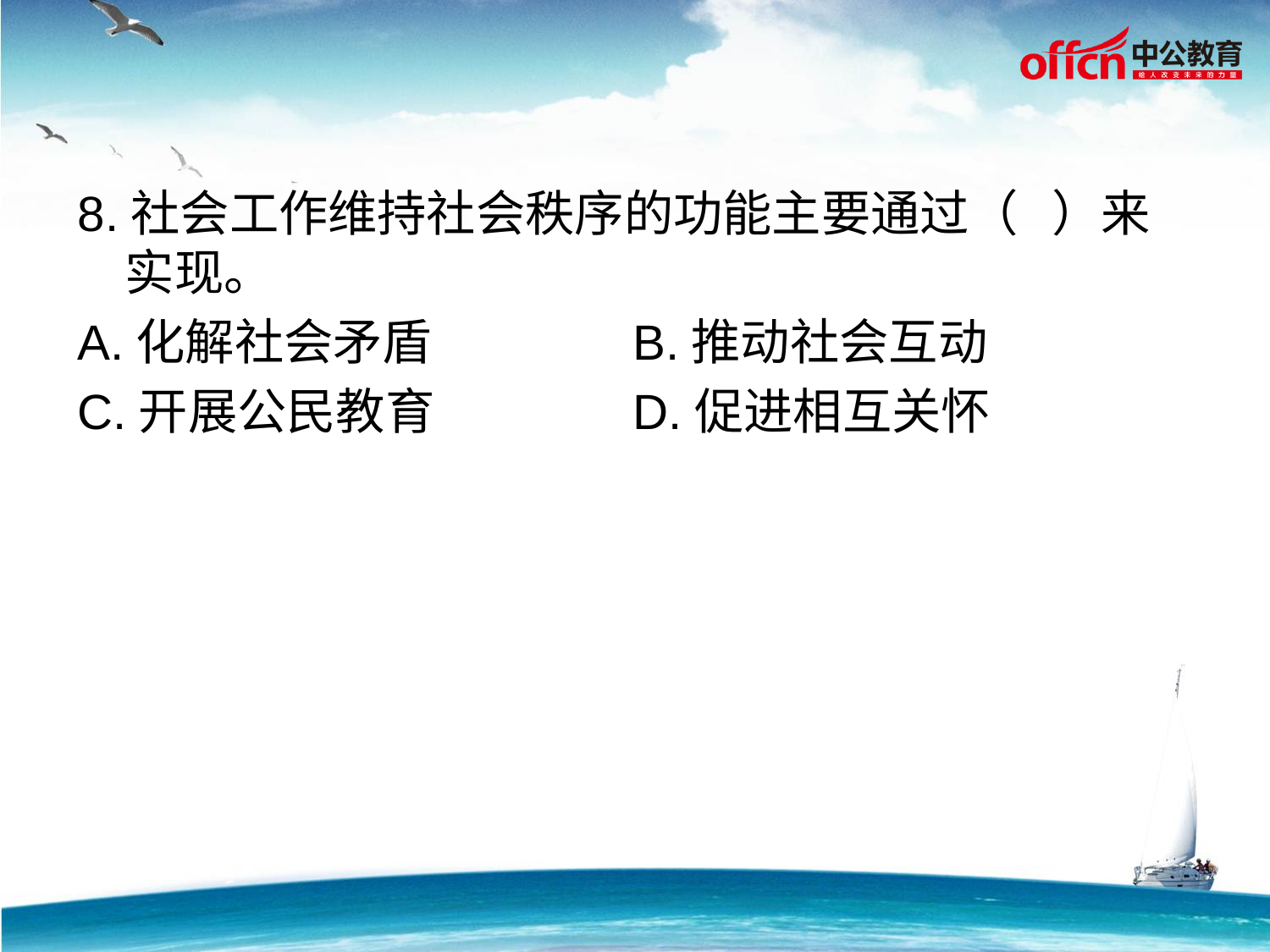

8.社会工作维持社会秩序的功能主要通过（   ）来实现。
A.化解社会矛盾		B.推动社会互动
C.开展公民教育		D.促进相互关怀